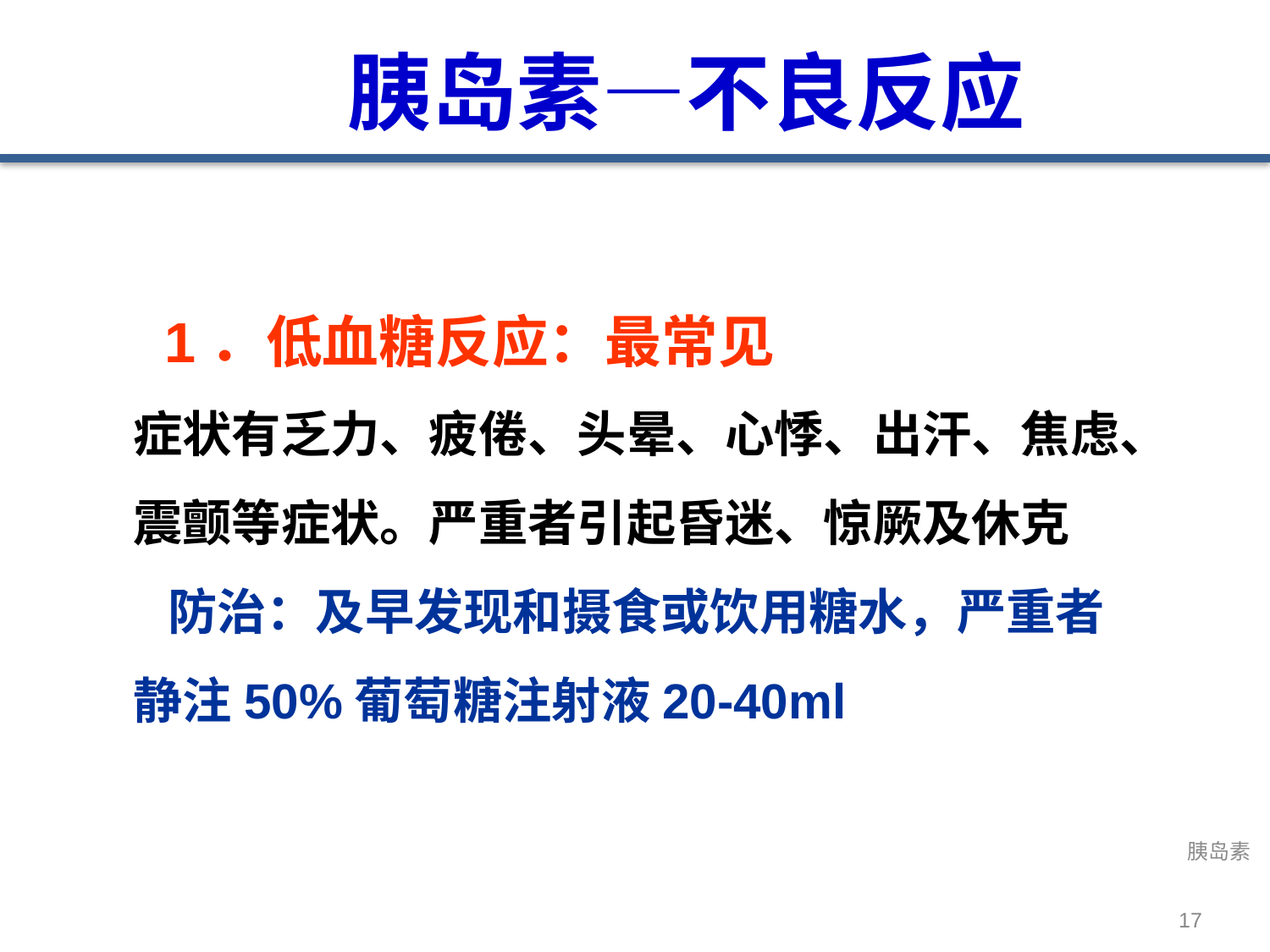

# 胰岛素—不良反应
  1．低血糖反应：最常见
症状有乏力、疲倦、头晕、心悸、出汗、焦虑、
震颤等症状。严重者引起昏迷、惊厥及休克
  防治：及早发现和摄食或饮用糖水，严重者
静注50%葡萄糖注射液20-40ml